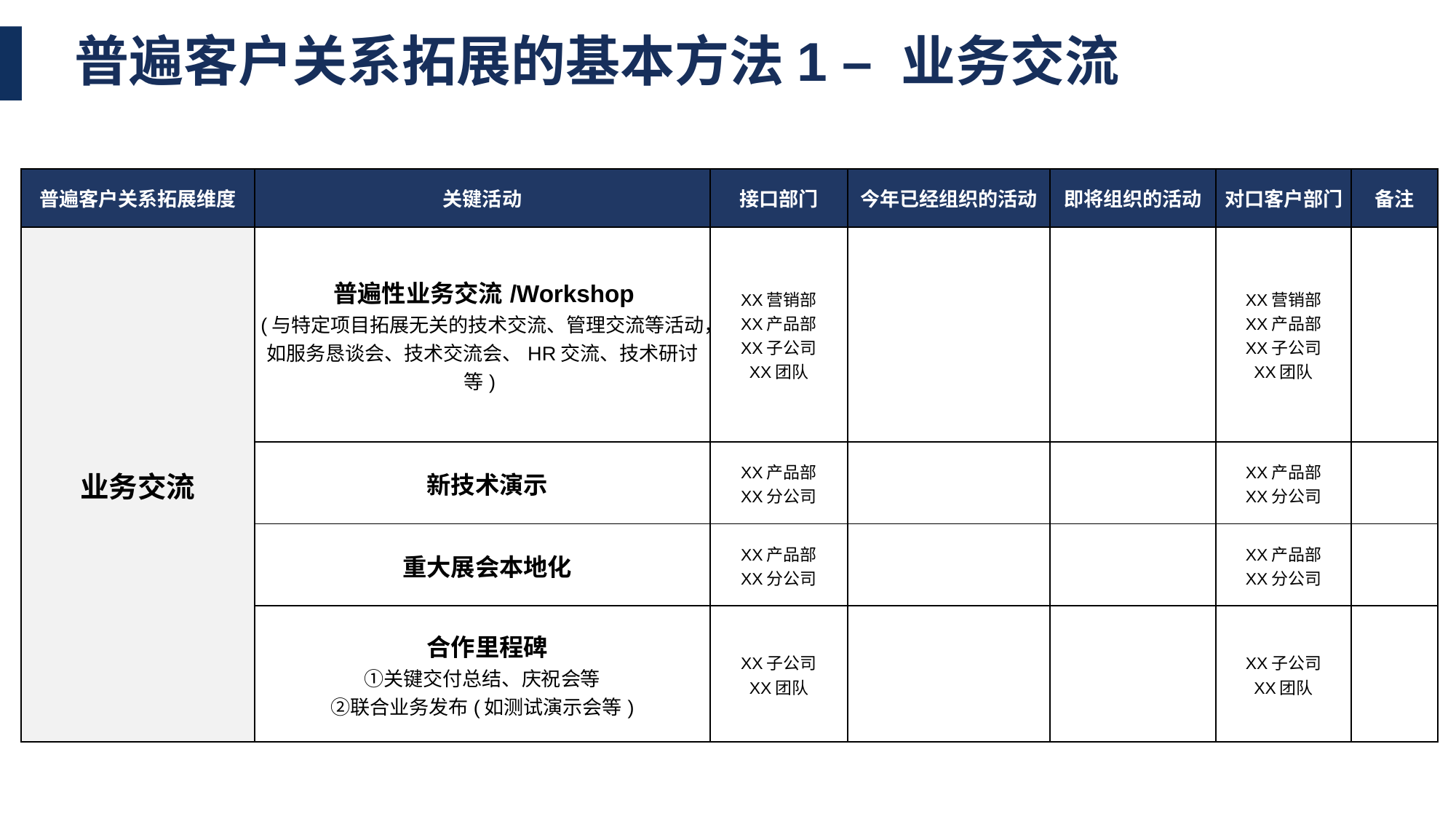

普遍客户关系拓展的基本方法1 – 业务交流
| 普遍客户关系拓展维度 | 关键活动 | 接口部门 | 今年已经组织的活动 | 即将组织的活动 | 对口客户部门 | 备注 |
| --- | --- | --- | --- | --- | --- | --- |
| 业务交流 | 普遍性业务交流/Workshop (与特定项目拓展无关的技术交流、管理交流等活动，如服务恳谈会、技术交流会、HR交流、技术研讨等) | XX营销部 XX产品部 XX子公司 XX团队 |  |  | XX营销部 XX产品部 XX子公司 XX团队 |  |
|  | 新技术演示 | XX产品部 XX分公司 |  |  | XX产品部 XX分公司 |  |
|  | 重大展会本地化 | XX产品部 XX分公司 |  |  | XX产品部 XX分公司 |  |
|  | 合作里程碑 ①关键交付总结、庆祝会等 ②联合业务发布(如测试演示会等) | XX子公司 XX团队 |  |  | XX子公司 XX团队 |  |

5